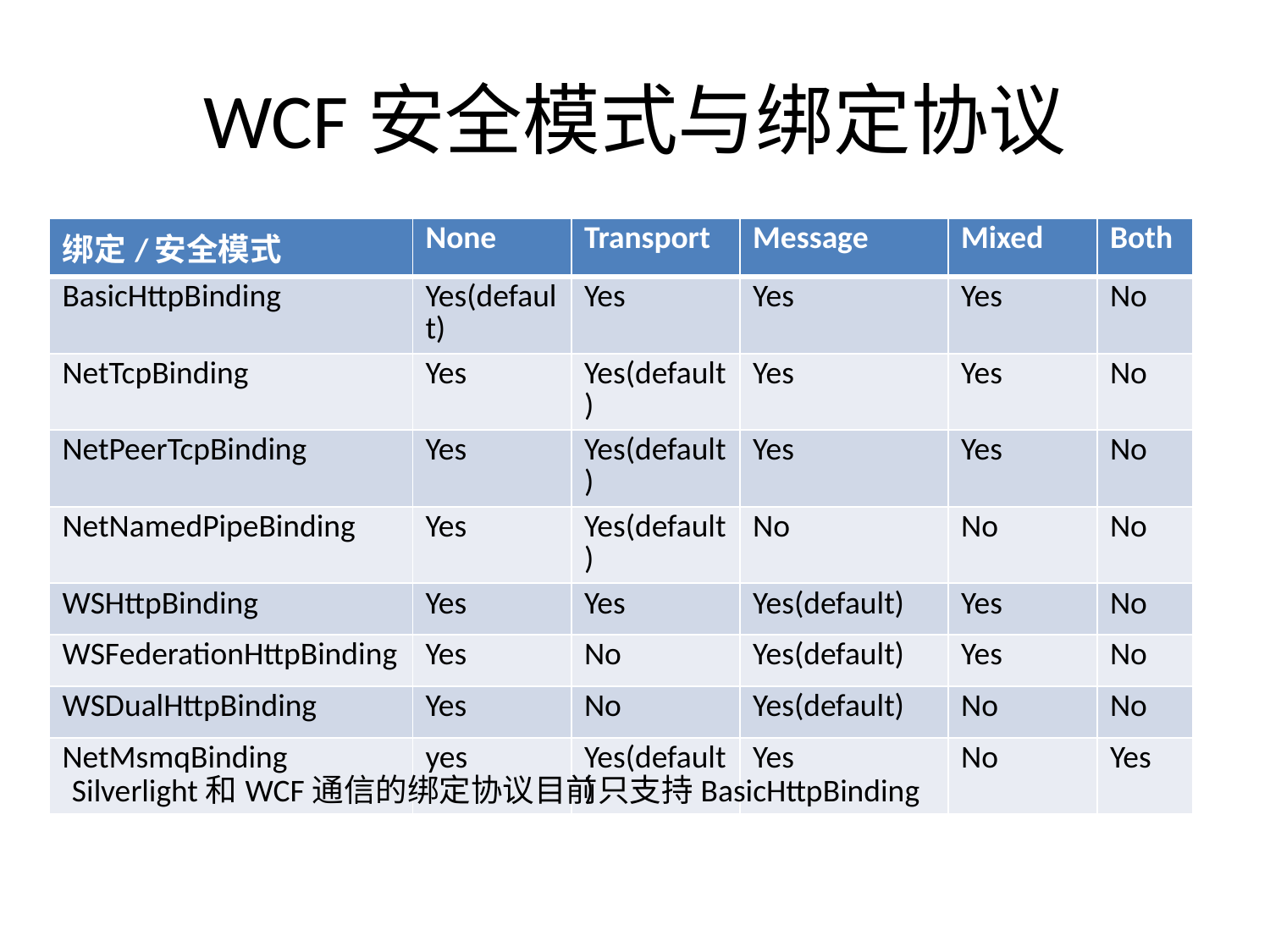

# WCF安全模式与绑定协议
| 绑定/安全模式 | None | Transport | Message | Mixed | Both |
| --- | --- | --- | --- | --- | --- |
| BasicHttpBinding | Yes(default) | Yes | Yes | Yes | No |
| NetTcpBinding | Yes | Yes(default) | Yes | Yes | No |
| NetPeerTcpBinding | Yes | Yes(default) | Yes | Yes | No |
| NetNamedPipeBinding | Yes | Yes(default) | No | No | No |
| WSHttpBinding | Yes | Yes | Yes(default) | Yes | No |
| WSFederationHttpBinding | Yes | No | Yes(default) | Yes | No |
| WSDualHttpBinding | Yes | No | Yes(default) | No | No |
| NetMsmqBinding | yes | Yes(default) | Yes | No | Yes |
Silverlight和WCF通信的绑定协议目前只支持BasicHttpBinding